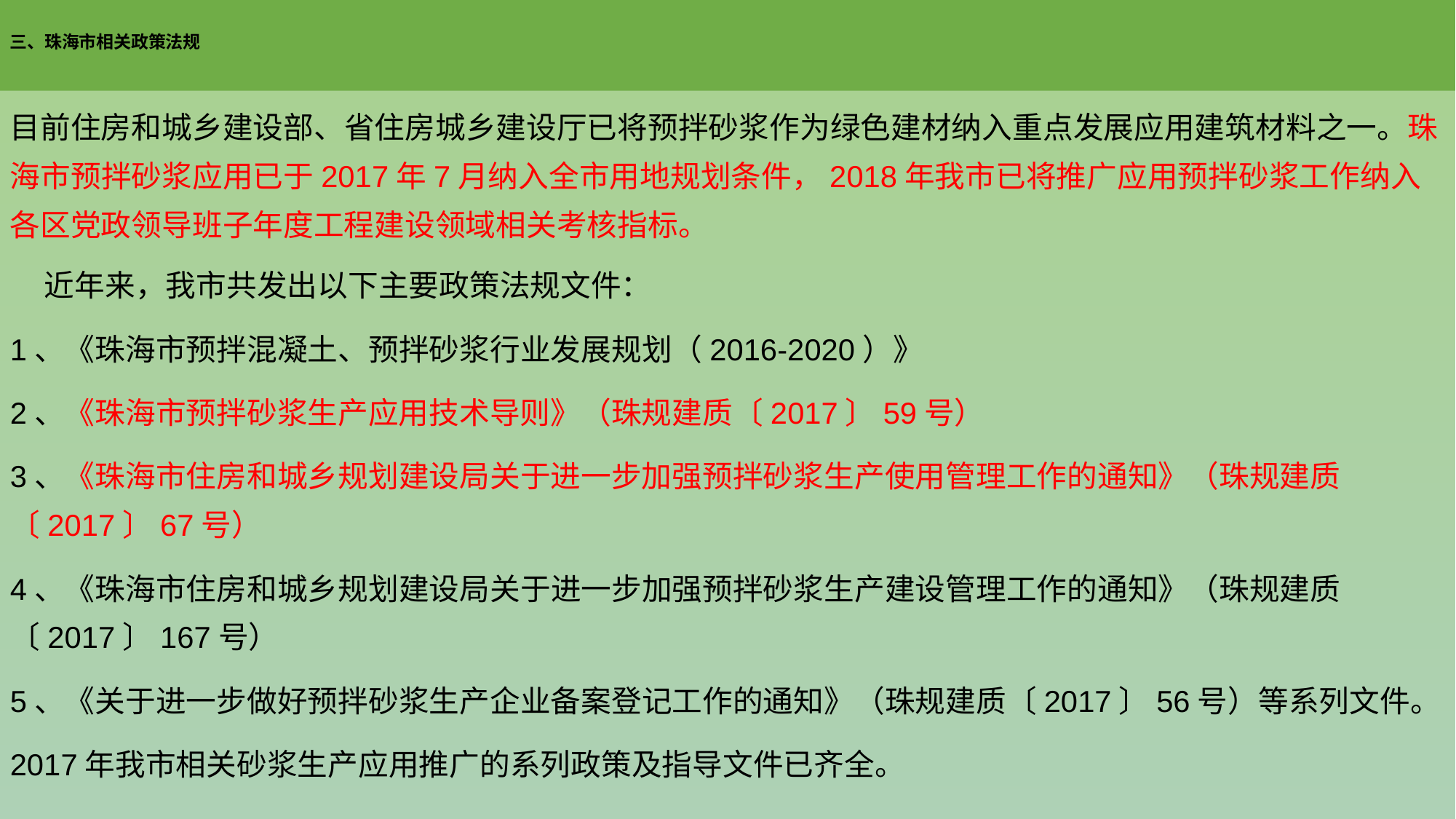

# 三、珠海市相关政策法规
目前住房和城乡建设部、省住房城乡建设厅已将预拌砂浆作为绿色建材纳入重点发展应用建筑材料之一。珠海市预拌砂浆应用已于2017年7月纳入全市用地规划条件，2018年我市已将推广应用预拌砂浆工作纳入各区党政领导班子年度工程建设领域相关考核指标。
    近年来，我市共发出以下主要政策法规文件：
1、《珠海市预拌混凝土、预拌砂浆行业发展规划（2016-2020）》
2、《珠海市预拌砂浆生产应用技术导则》（珠规建质〔2017〕59号）
3、《珠海市住房和城乡规划建设局关于进一步加强预拌砂浆生产使用管理工作的通知》（珠规建质〔2017〕67号）
4、《珠海市住房和城乡规划建设局关于进一步加强预拌砂浆生产建设管理工作的通知》（珠规建质〔2017〕167号）
5、《关于进一步做好预拌砂浆生产企业备案登记工作的通知》（珠规建质〔2017〕56号）等系列文件。
2017年我市相关砂浆生产应用推广的系列政策及指导文件已齐全。